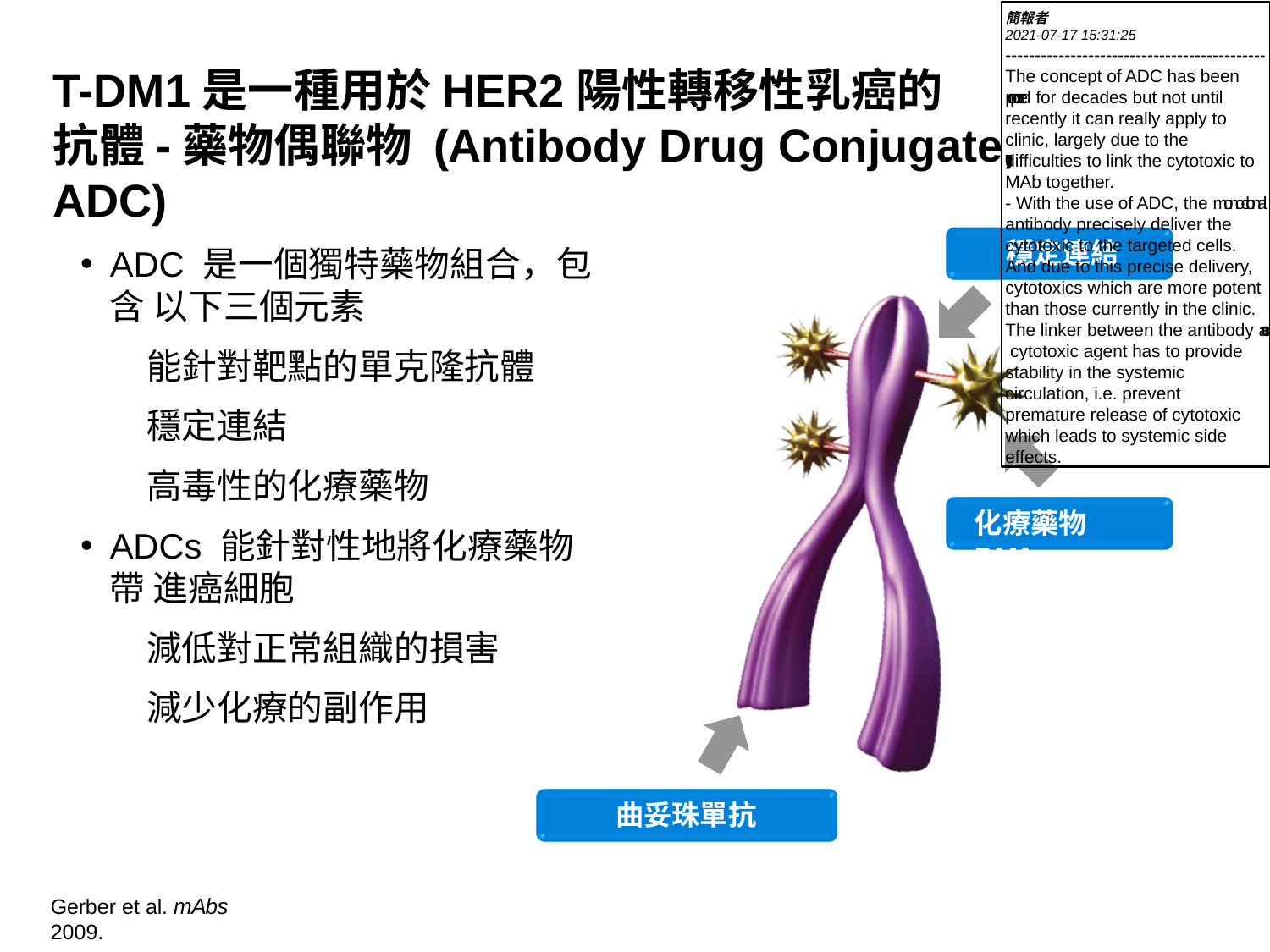

簡報者
2021-07-17 15:31:25
--------------------------------------------
The concept of ADC has been  proposed for decades but not until  recently it can really apply to  clinic, largely due to the  difficulties to link the cytotoxic to  MAb together.
- With the use of ADC, the monoclonal  antibody precisely deliver the  cytotoxic to the targeted cells.  And due to this precise delivery,  cytotoxics which are more potent  than those currently in the clinic.
The linker between the antibody and  cytotoxic agent has to provide  stability in the systemic  circulation, i.e. prevent  premature release of cytotoxic  which leads to systemic side  effects.
# T-DM1是一種用於HER2陽性轉移性乳癌的
抗體-藥物偶聯物 (Antibody Drug Conjugate, ADC)

穩定連結
ADC 是一個獨特藥物組合，包含 以下三個元素
能針對靶點的單克隆抗體 穩定連結
高毒性的化療藥物
ADCs 能針對性地將化療藥物帶 進癌細胞
減低對正常組織的損害 減少化療的副作用

化療藥物DM1

曲妥珠單抗
Gerber et al. mAbs 2009.